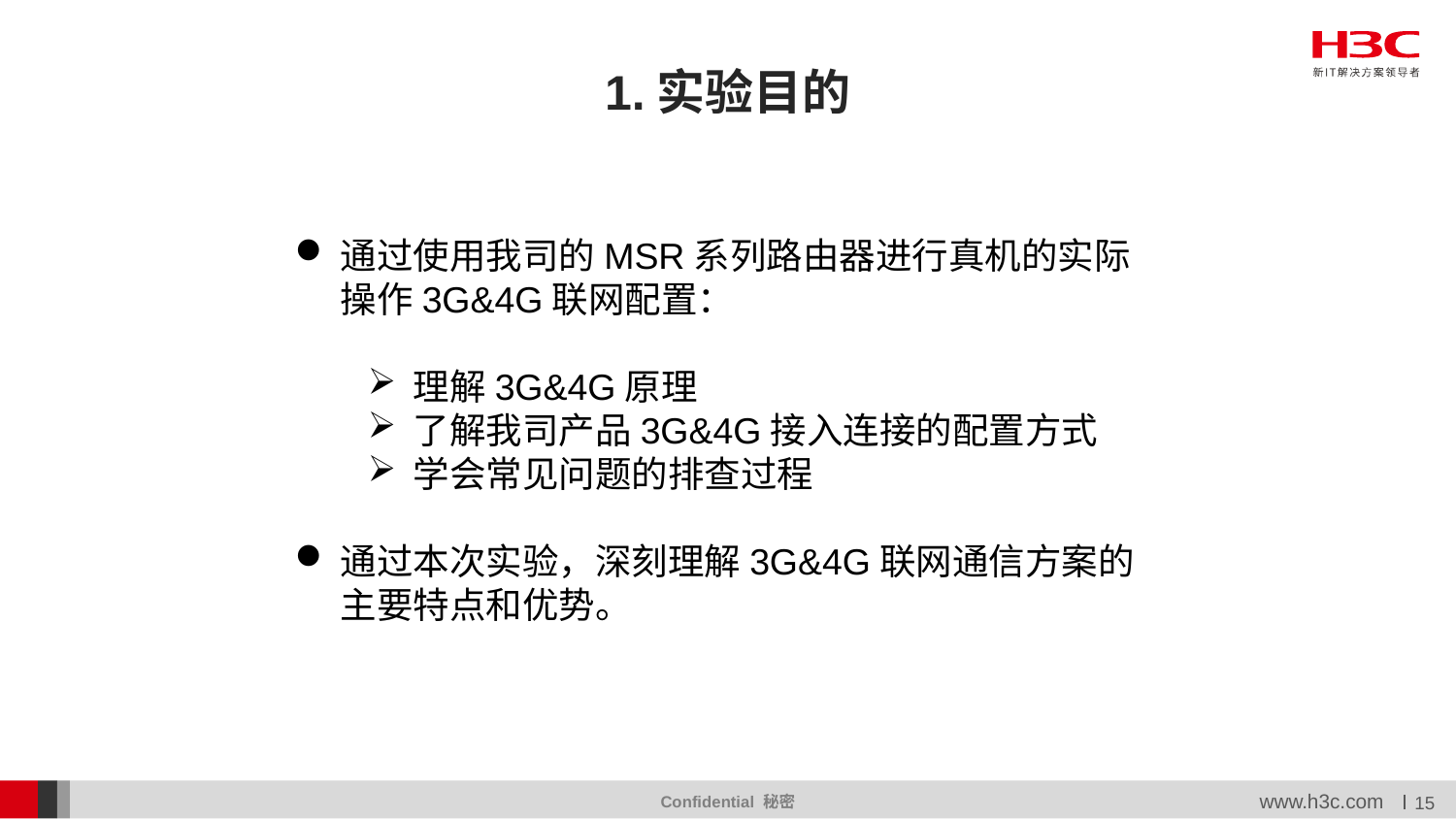

# 1.实验目的
通过使用我司的MSR系列路由器进行真机的实际操作3G&4G联网配置：

理解3G&4G原理
了解我司产品3G&4G接入连接的配置方式
学会常见问题的排查过程

通过本次实验，深刻理解3G&4G联网通信方案的主要特点和优势。